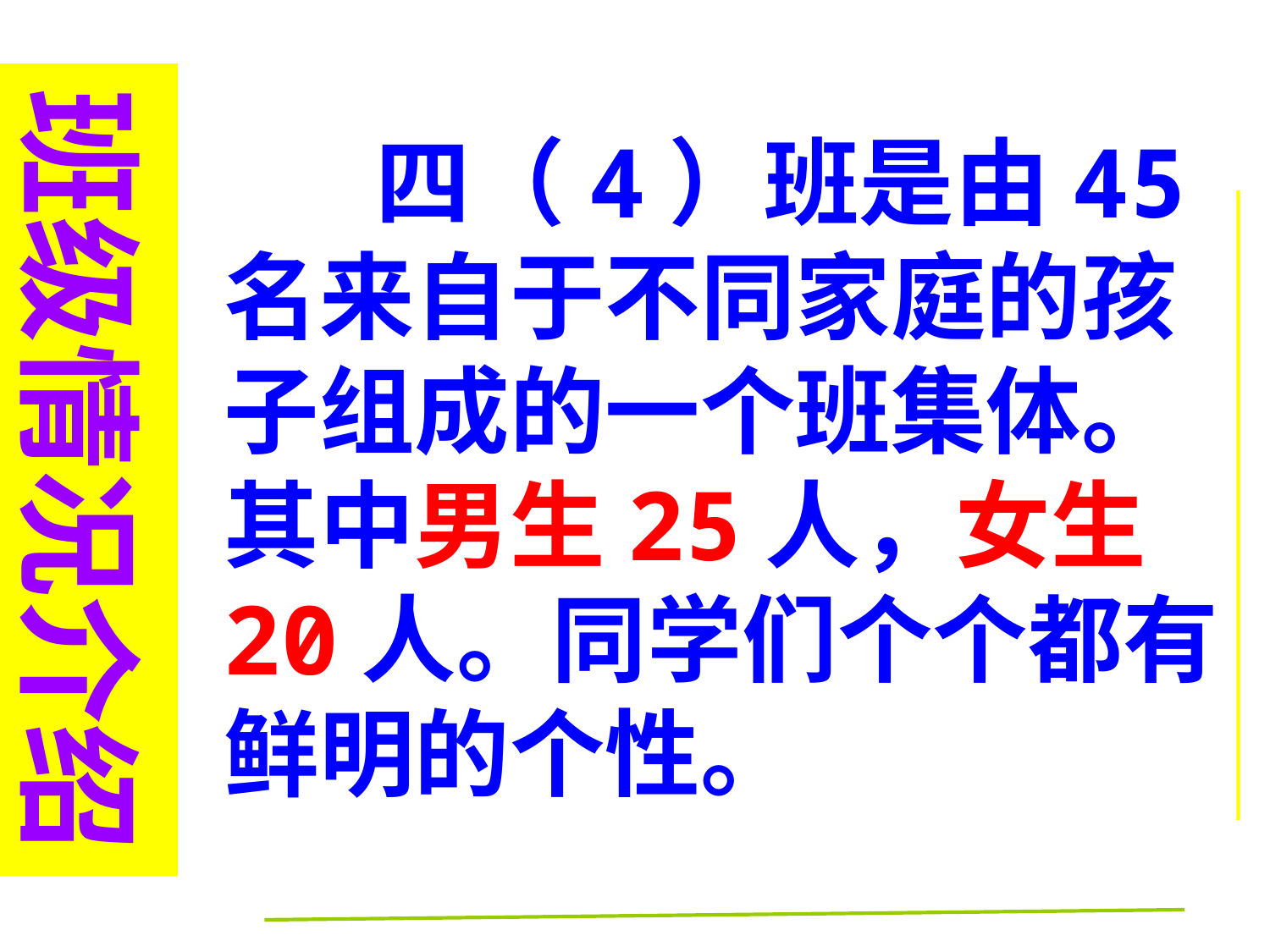

班级情况介绍
      四（4）班是由45名来自于不同家庭的孩子组成的一个班集体。其中男生25人，女生20人。同学们个个都有鲜明的个性。